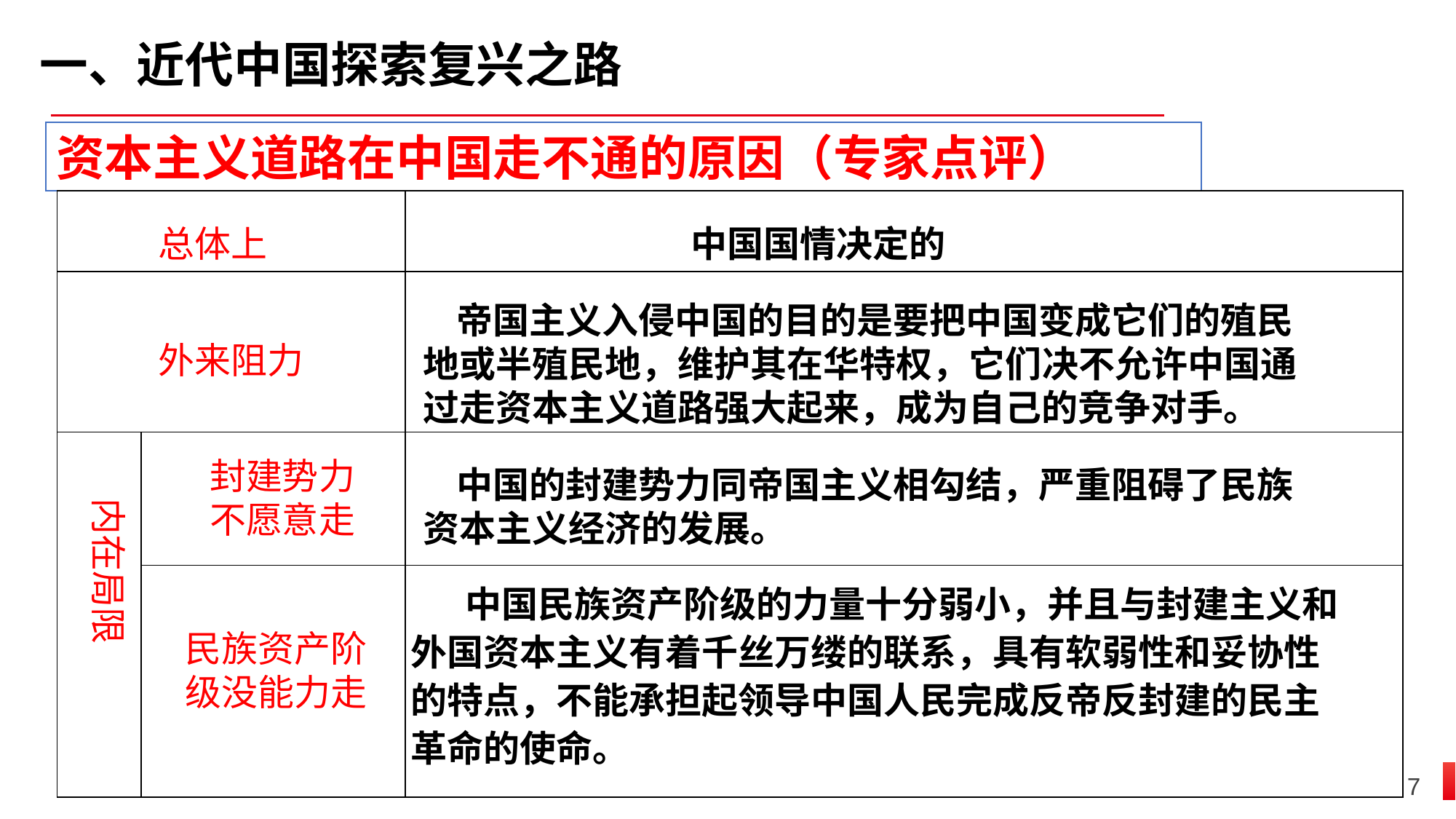

一、近代中国探索复兴之路
资本主义道路在中国走不通的原因（专家点评）
|  |  |  |
| --- | --- | --- |
|  |  |  |
|  |  |  |
|  |  |  |
总体上
中国国情决定的
   帝国主义入侵中国的目的是要把中国变成它们的殖民地或半殖民地，维护其在华特权，它们决不允许中国通过走资本主义道路强大起来，成为自己的竞争对手。
外来阻力
封建势力
不愿意走
   中国的封建势力同帝国主义相勾结，严重阻碍了民族资本主义经济的发展。
内在局限
中国民族资产阶级的力量十分弱小，并且与封建主义和外国资本主义有着千丝万缕的联系，具有软弱性和妥协性的特点，不能承担起领导中国人民完成反帝反封建的民主革命的使命。
民族资产阶级没能力走